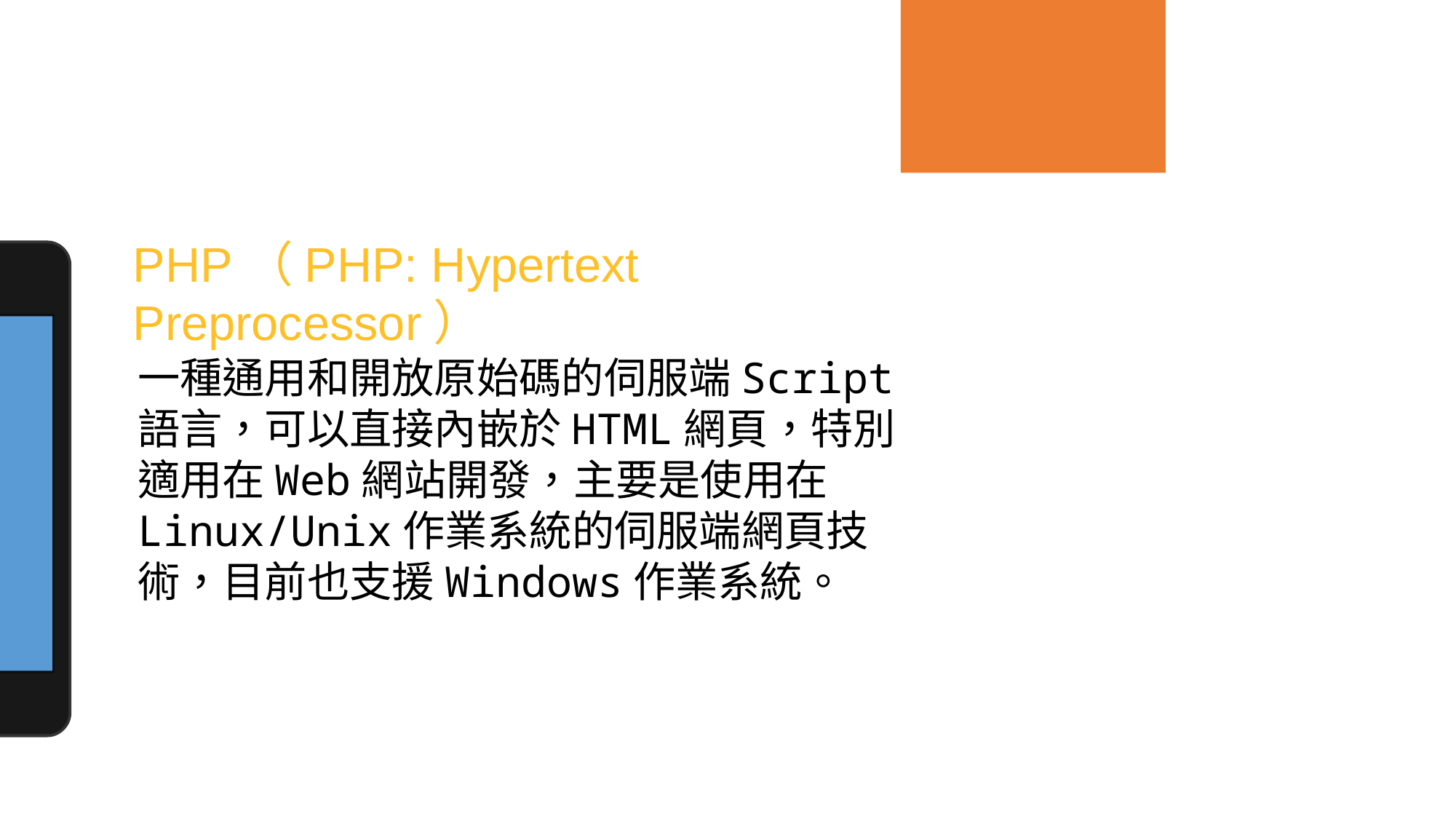

PHP（PHP: Hypertext Preprocessor）

一種通用和開放原始碼的伺服端Script語言，可以直接內嵌於HTML網頁，特別適用在Web網站開發，主要是使用在Linux/Unix作業系統的伺服端網頁技術，目前也支援Windows作業系統。